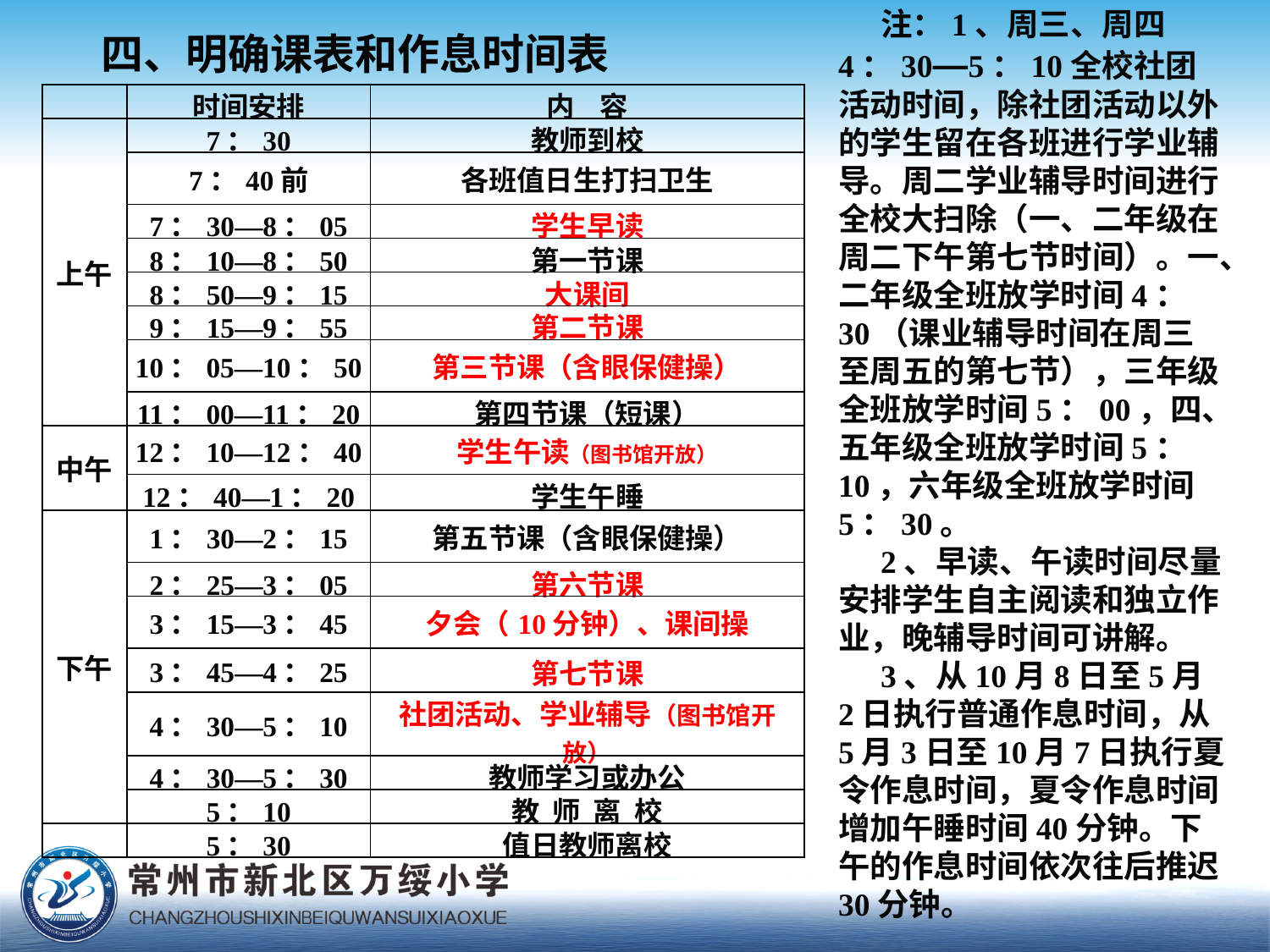

四、明确课表和作息时间表
注：1、周三、周四4：30—5：10全校社团活动时间，除社团活动以外的学生留在各班进行学业辅导。周二学业辅导时间进行全校大扫除（一、二年级在周二下午第七节时间）。一、二年级全班放学时间4：30（课业辅导时间在周三至周五的第七节），三年级全班放学时间5：00，四、五年级全班放学时间5：10，六年级全班放学时间5：30。
2、早读、午读时间尽量安排学生自主阅读和独立作业，晚辅导时间可讲解。
3、从10月8日至5月2日执行普通作息时间，从5月3日至10月7日执行夏令作息时间，夏令作息时间增加午睡时间40分钟。下午的作息时间依次往后推迟30分钟。
|  | 时间安排 | 内 容 |
| --- | --- | --- |
| 上午 | 7：30 | 教师到校 |
|  | 7：40前 | 各班值日生打扫卫生 |
|  | 7：30—8：05 | 学生早读 |
|  | 8：10—8：50 | 第一节课 |
|  | 8：50—9：15 | 大课间 |
|  | 9：15—9：55 | 第二节课 |
|  | 10：05—10：50 | 第三节课（含眼保健操） |
|  | 11：00—11：20 | 第四节课（短课） |
| 中午 | 12：10—12：40 | 学生午读（图书馆开放） |
|  | 12：40—1：20 | 学生午睡 |
| 下午 | 1：30—2：15 | 第五节课（含眼保健操） |
|  | 2：25—3：05 | 第六节课 |
|  | 3：15—3：45 | 夕会（10分钟）、课间操 |
|  | 3：45—4：25 | 第七节课 |
|  | 4：30—5：10 | 社团活动、学业辅导（图书馆开放） |
|  | 4：30—5：30 | 教师学习或办公 |
|  | 5：10 | 教 师 离 校 |
|  | 5：30 | 值日教师离校 |